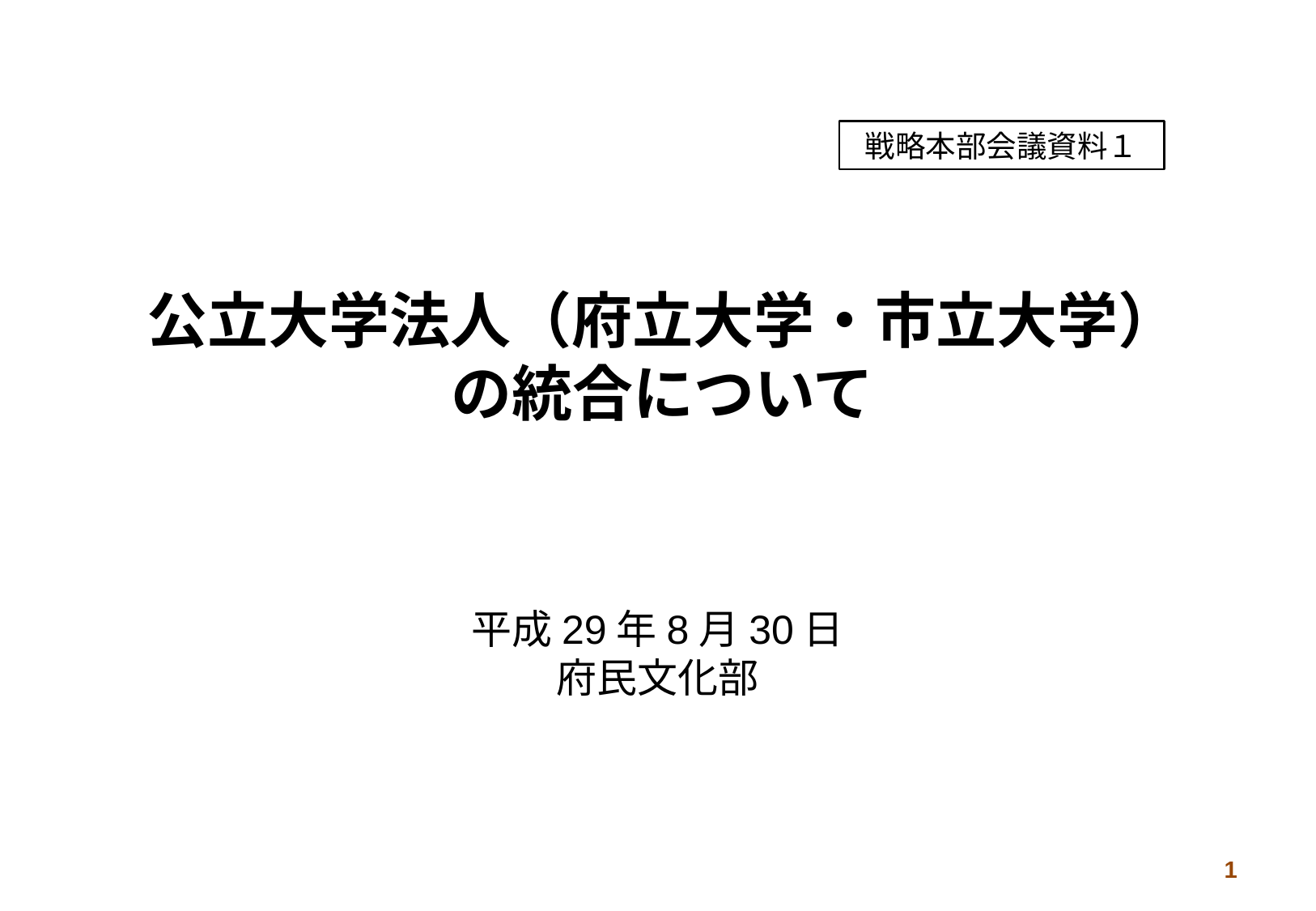

戦略本部会議資料１
公立大学法人（府立大学・市立大学）
の統合について

平成29年8月30日
府民文化部

1